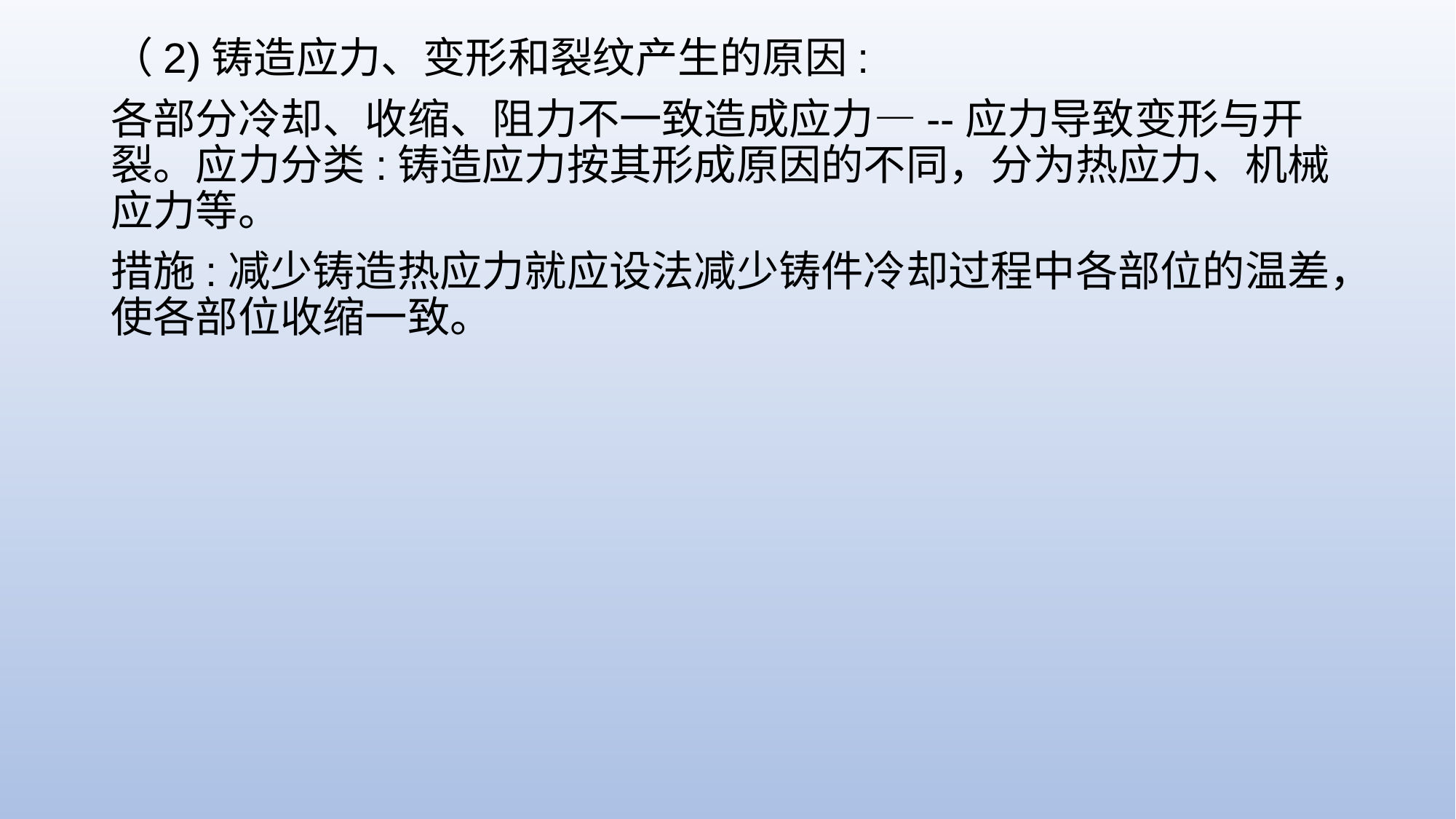

（2)铸造应力、变形和裂纹产生的原因:
各部分冷却、收缩、阻力不一致造成应力—--应力导致变形与开裂。应力分类:铸造应力按其形成原因的不同，分为热应力、机械应力等。
措施:减少铸造热应力就应设法减少铸件冷却过程中各部位的温差，使各部位收缩一致。